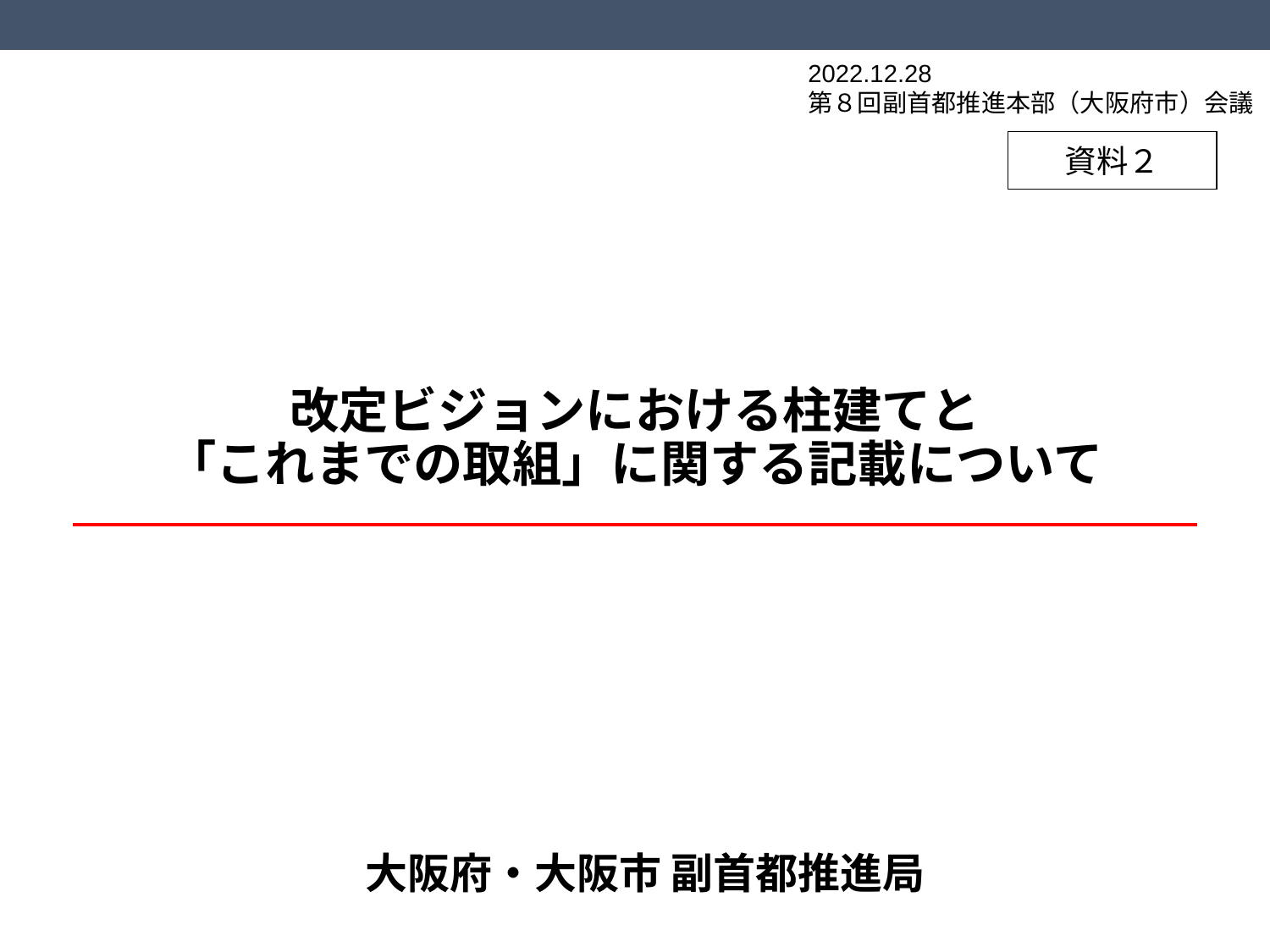

2022.12.28
第８回副首都推進本部（大阪府市）会議
資料２
改定ビジョンにおける柱建てと
「これまでの取組」に関する記載について
大阪府・大阪市 副首都推進局